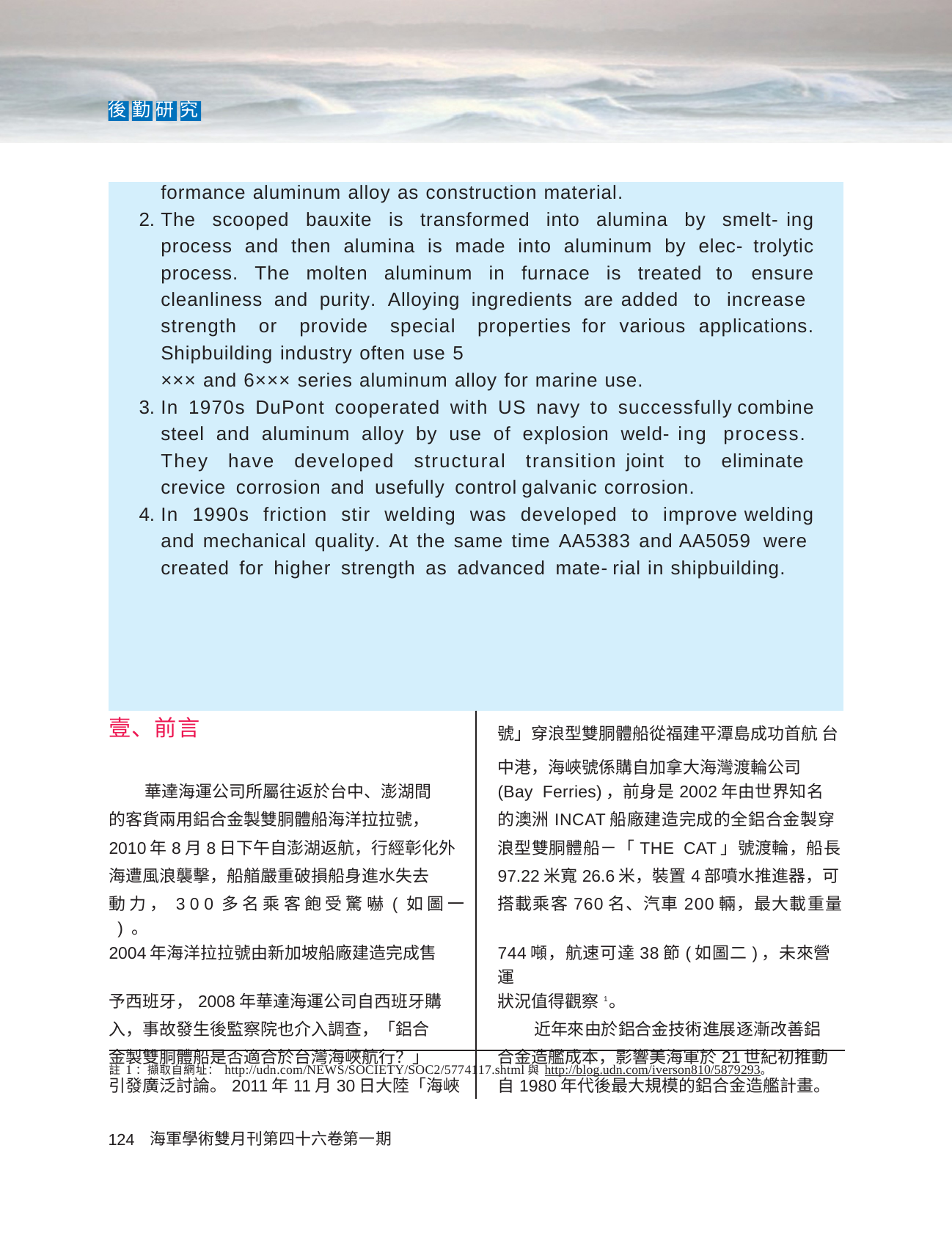

後 勤 研 究

| formance aluminum alloy as construction material. The scooped bauxite is transformed into alumina by smelt- ing process and then alumina is made into aluminum by elec- trolytic process. The molten aluminum in furnace is treated to ensure cleanliness and purity. Alloying ingredients are added to increase strength or provide special properties for various applications. Shipbuilding industry often use 5 ××× and 6××× series aluminum alloy for marine use. In 1970s DuPont cooperated with US navy to successfully combine steel and aluminum alloy by use of explosion weld- ing process. They have developed structural transition joint to eliminate crevice corrosion and usefully control galvanic corrosion. In 1990s friction stir welding was developed to improve welding and mechanical quality. At the same time AA5383 and AA5059 were created for higher strength as advanced mate- rial in shipbuilding. |  |
| --- | --- |
| 壹、前言 | 號」穿浪型雙胴體船從福建平潭島成功首航 台中港，海峽號係購自加拿大海灣渡輪公司 |
| 華達海運公司所屬往返於台中、澎湖間 | (Bay Ferries)，前身是2002年由世界知名 |
| 的客貨兩用鋁合金製雙胴體船海洋拉拉號， | 的澳洲INCAT船廠建造完成的全鋁合金製穿 |
| 2010年8月8日下午自澎湖返航，行經彰化外 | 浪型雙胴體船－「THE CAT」號渡輪，船長 |
| 海遭風浪襲擊，船艏嚴重破損船身進水失去 | 97.22米寬26.6米，裝置4部噴水推進器，可 |
| 動 力 ， 3 0 0 多 名 乘 客 飽 受 驚 嚇 ( 如 圖 一 ) 。 | 搭載乘客760名、汽車200輛，最大載重量 |
| 2004年海洋拉拉號由新加坡船廠建造完成售 | 744噸，航速可達38節(如圖二)，未來營運 |
| 予西班牙，2008年華達海運公司自西班牙購 | 狀況值得觀察1。 |
| 入，事故發生後監察院也介入調查，「鋁合 | 近年來由於鋁合金技術進展逐漸改善鋁 |
| 金製雙胴體船是否適合於台灣海峽航行？」 | 合金造艦成本，影響美海軍於21世紀初推動 |
| 引發廣泛討論。2011年11月30日大陸「海峽 | 自1980年代後最大規模的鋁合金造艦計畫。 |

註1：擷取自網址：http://udn.com/NEWS/SOCIETY/SOC2/5774117.shtml與http://blog.udn.com/iverson810/5879293。
海軍學術雙月刊第四十六卷第一期
124